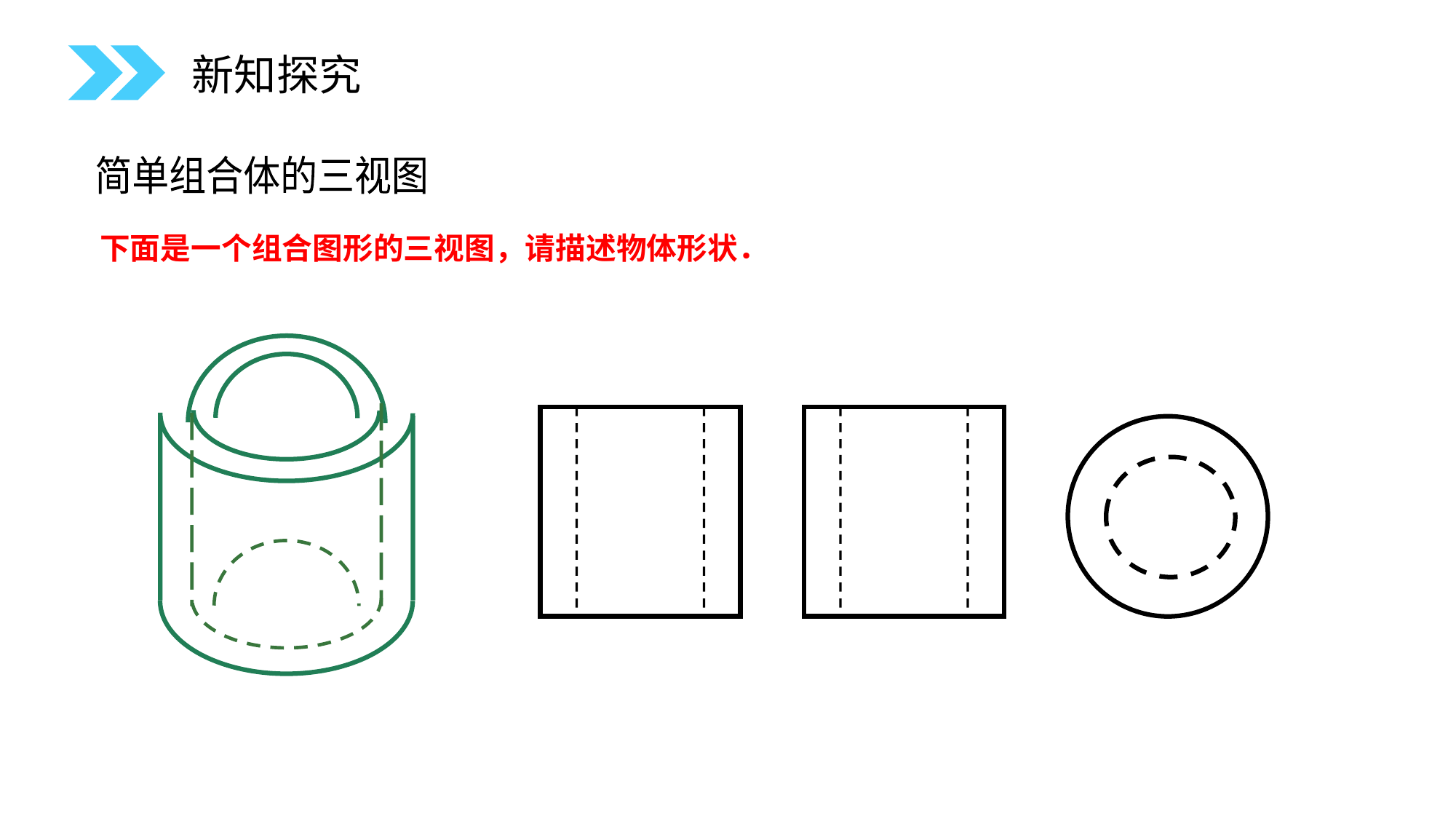

新知探究
简单组合体的三视图
 下面是一个组合图形的三视图，请描述物体形状．